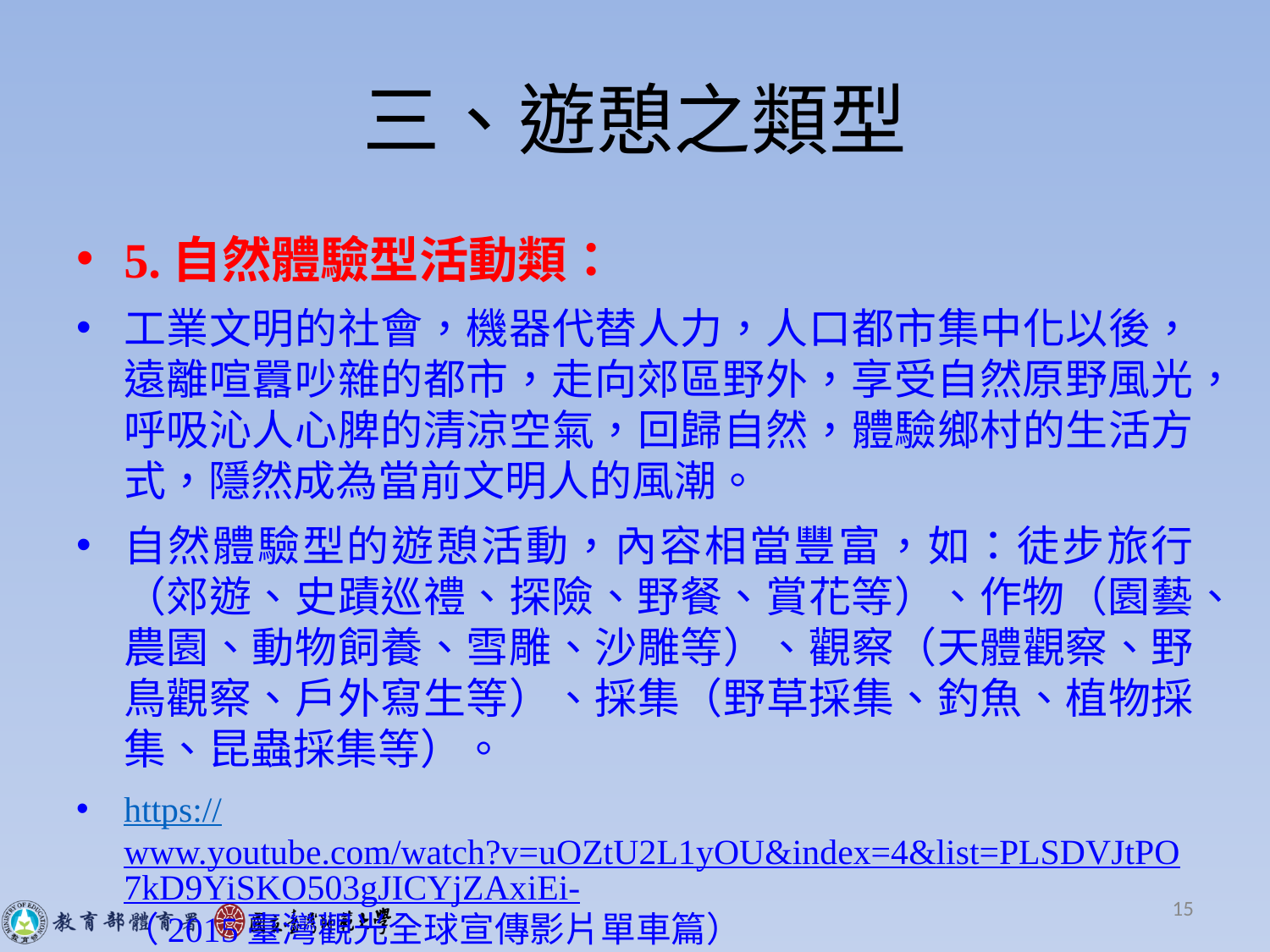

# 三、遊憩之類型
5.自然體驗型活動類：
工業文明的社會，機器代替人力，人口都市集中化以後，遠離喧囂吵雜的都市，走向郊區野外，享受自然原野風光，呼吸沁人心脾的清涼空氣，回歸自然，體驗鄉村的生活方式，隱然成為當前文明人的風潮。
自然體驗型的遊憩活動，內容相當豐富，如：徒步旅行（郊遊、史蹟巡禮、探險、野餐、賞花等）、作物（園藝、農園、動物飼養、雪雕、沙雕等）、觀察（天體觀察、野鳥觀察、戶外寫生等）、採集（野草採集、釣魚、植物採集、昆蟲採集等）。
https://www.youtube.com/watch?v=uOZtU2L1yOU&index=4&list=PLSDVJtPO7kD9YiSKO503gJICYjZAxiEi-（2015臺灣觀光全球宣傳影片單車篇）
15